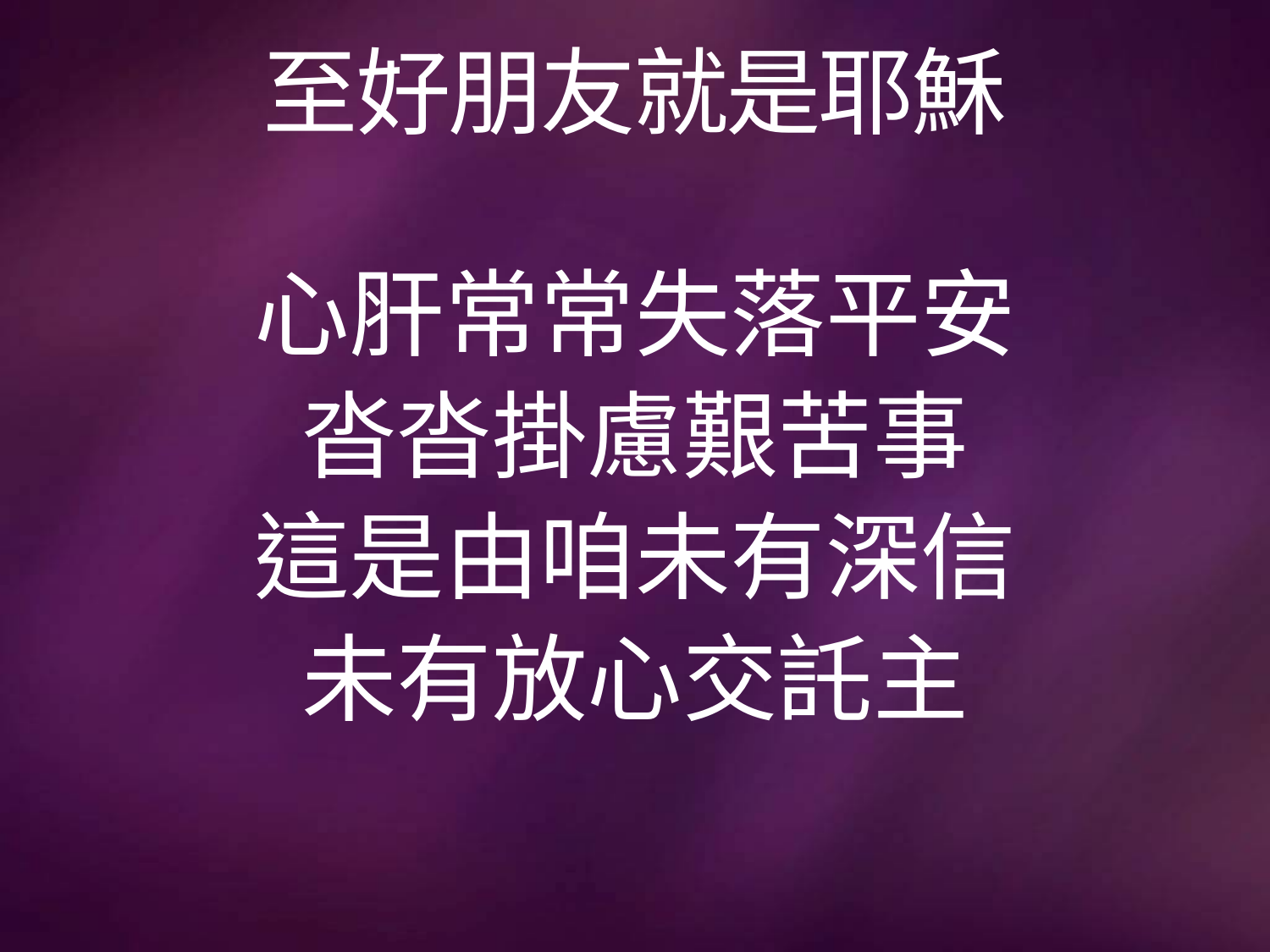

# 至好朋友就是耶穌
心肝常常失落平安
沓沓掛慮艱苦事
這是由咱未有深信
未有放心交託主